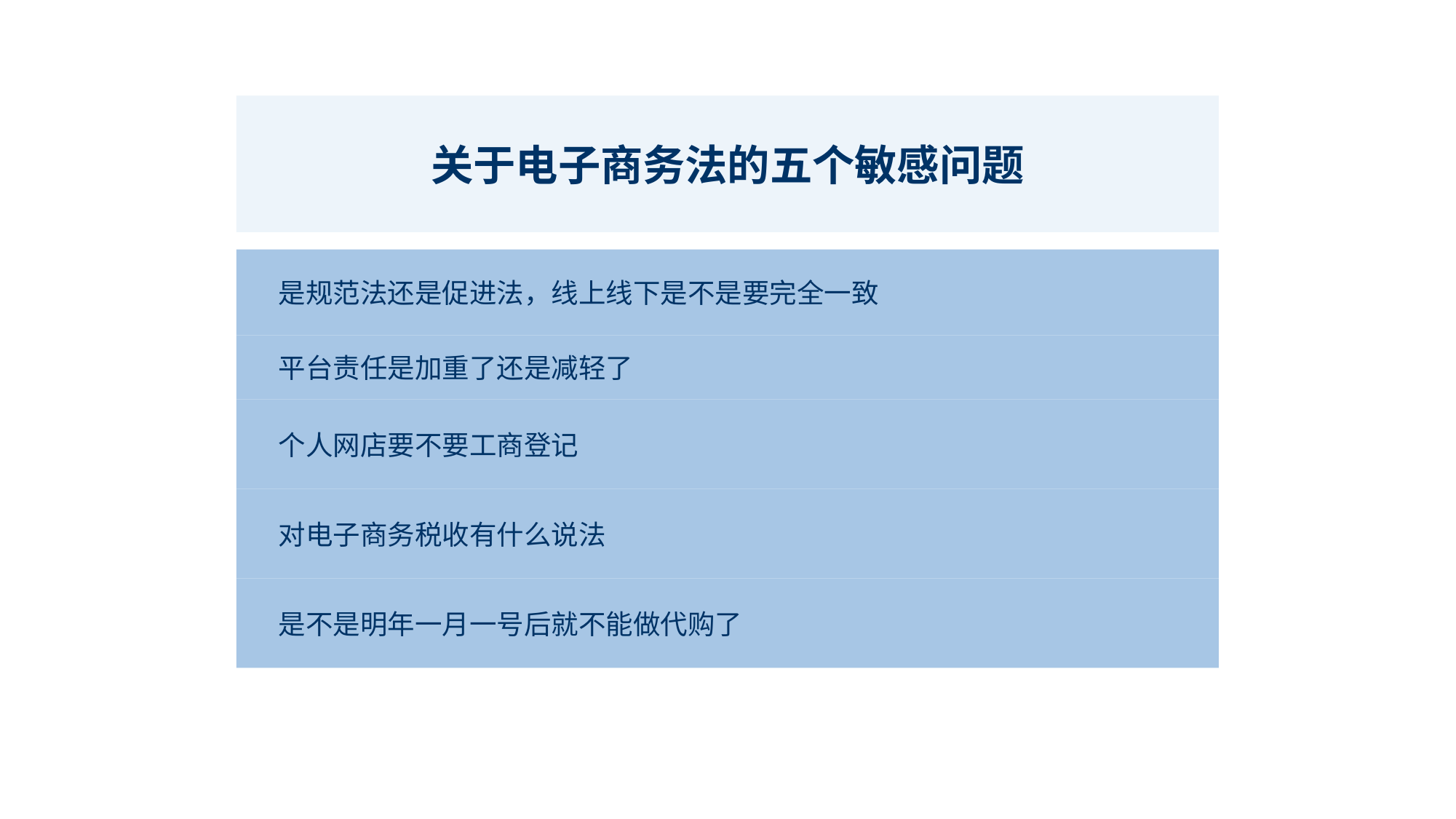

# 关于电子商务法的五个敏感问题
    是规范法还是促进法，线上线下是不是要完全一致
    平台责任是加重了还是减轻了
    个人网店要不要工商登记
    对电子商务税收有什么说法
    是不是明年一月一号后就不能做代购了